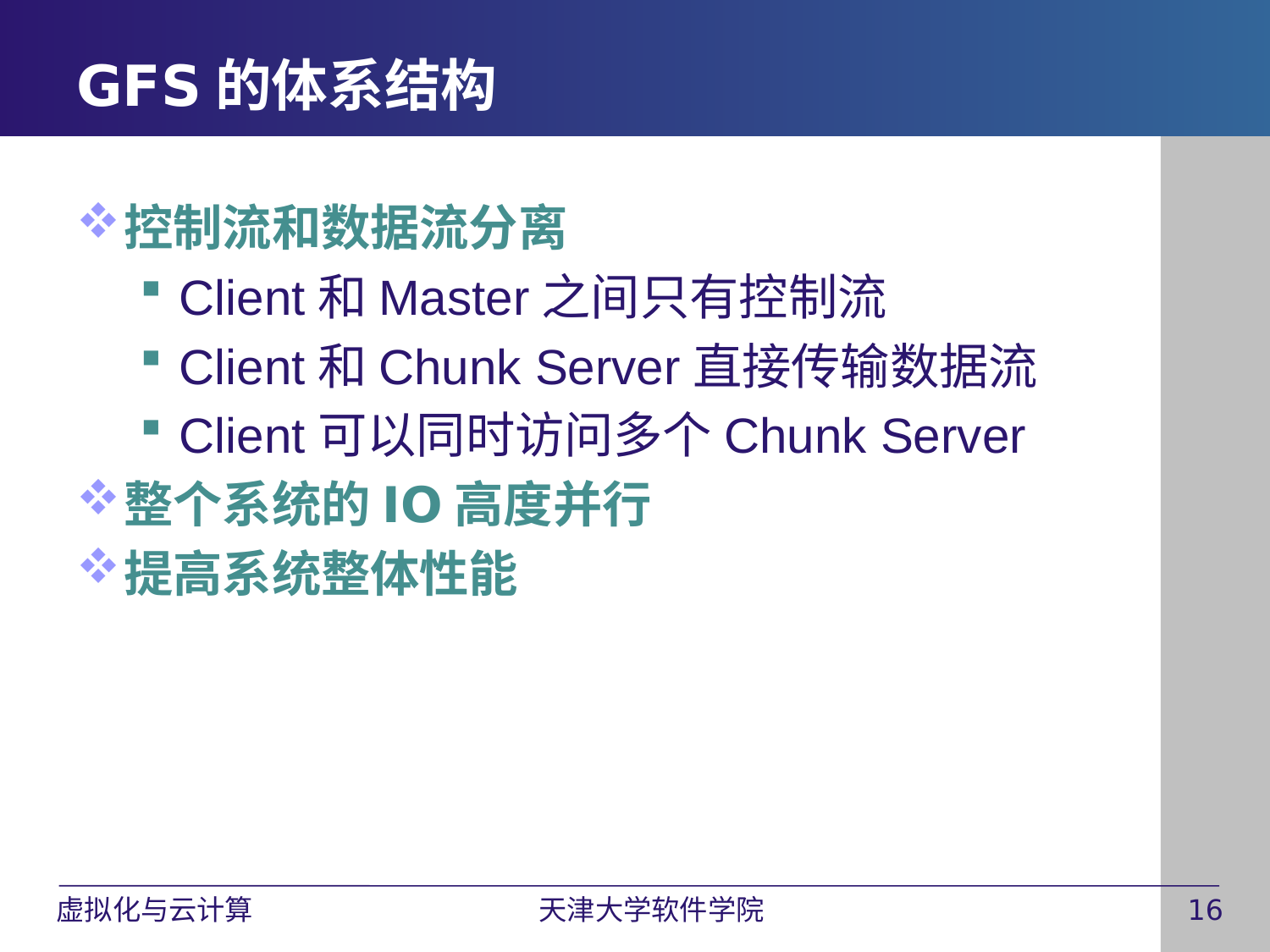

# GFS的体系结构
控制流和数据流分离
Client和Master之间只有控制流
Client和Chunk Server直接传输数据流
Client可以同时访问多个Chunk Server
整个系统的IO高度并行
提高系统整体性能